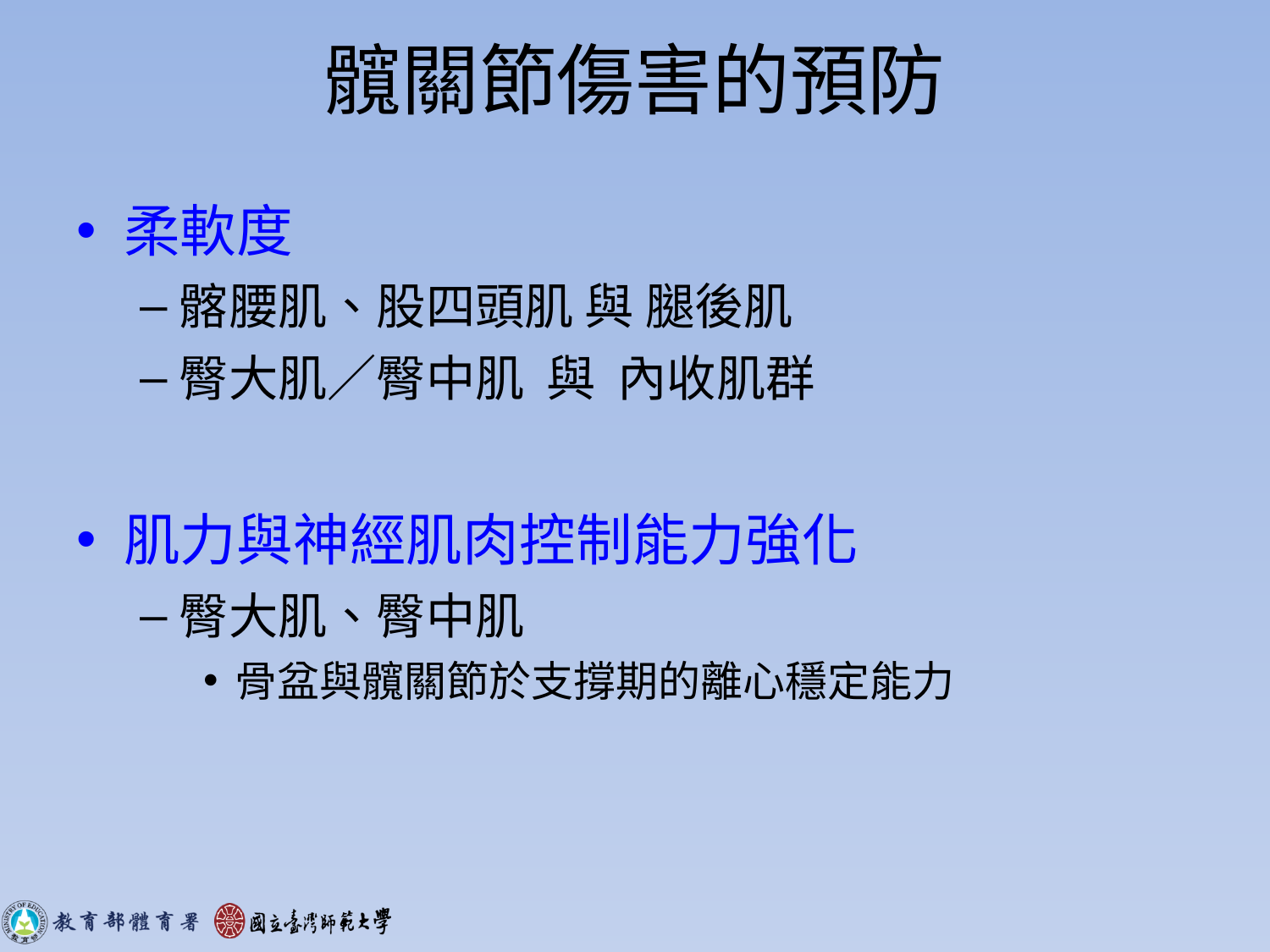

# 髖關節傷害的預防
柔軟度
髂腰肌、股四頭肌 與 腿後肌
臀大肌／臀中肌  與  內收肌群

肌力與神經肌肉控制能力強化
臀大肌、臀中肌
骨盆與髖關節於支撐期的離心穩定能力